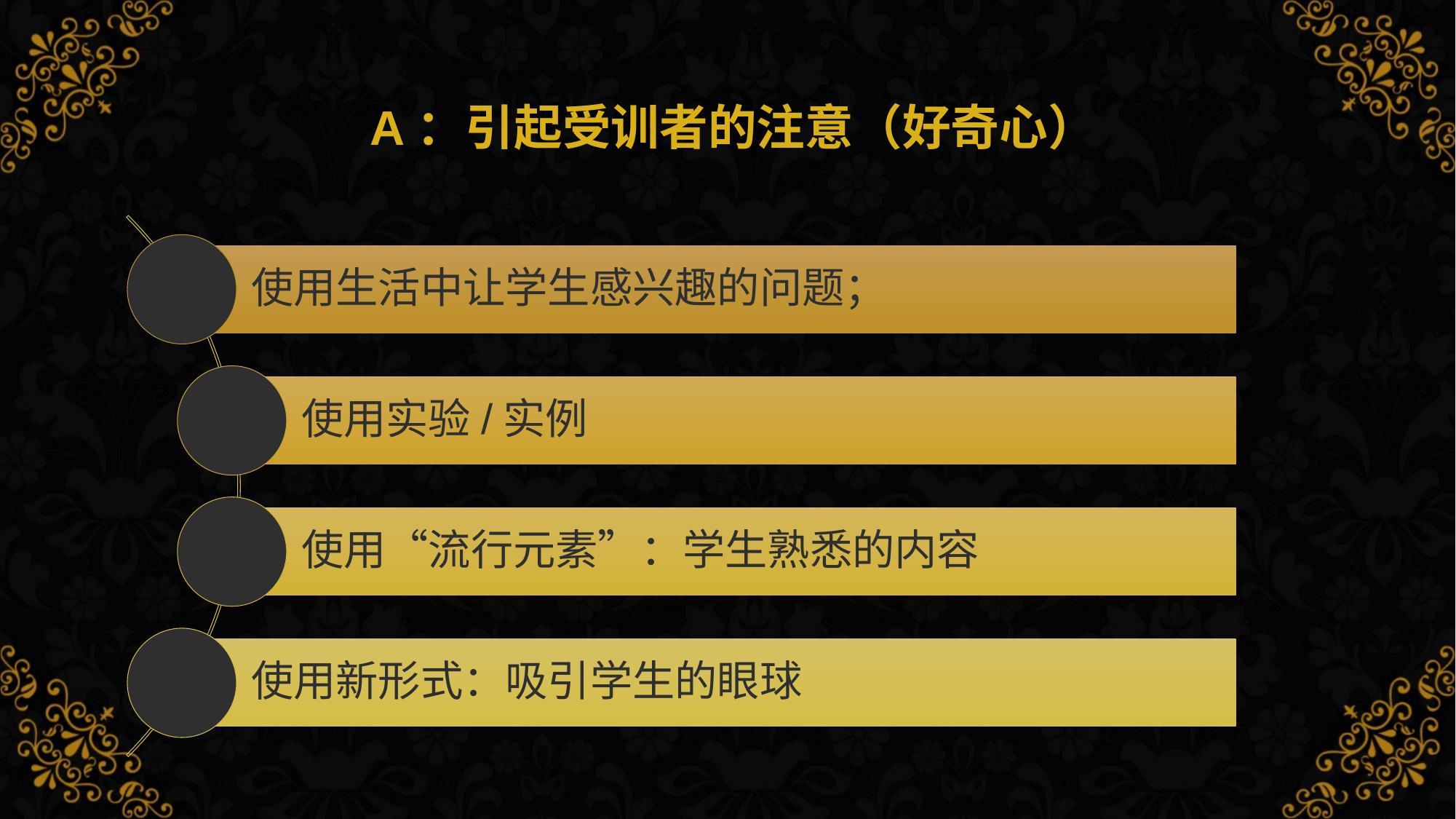

# A：引起受训者的注意（好奇心）
使用生活中让学生感兴趣的问题；
使用实验/实例
使用“流行元素”：学生熟悉的内容
使用新形式：吸引学生的眼球